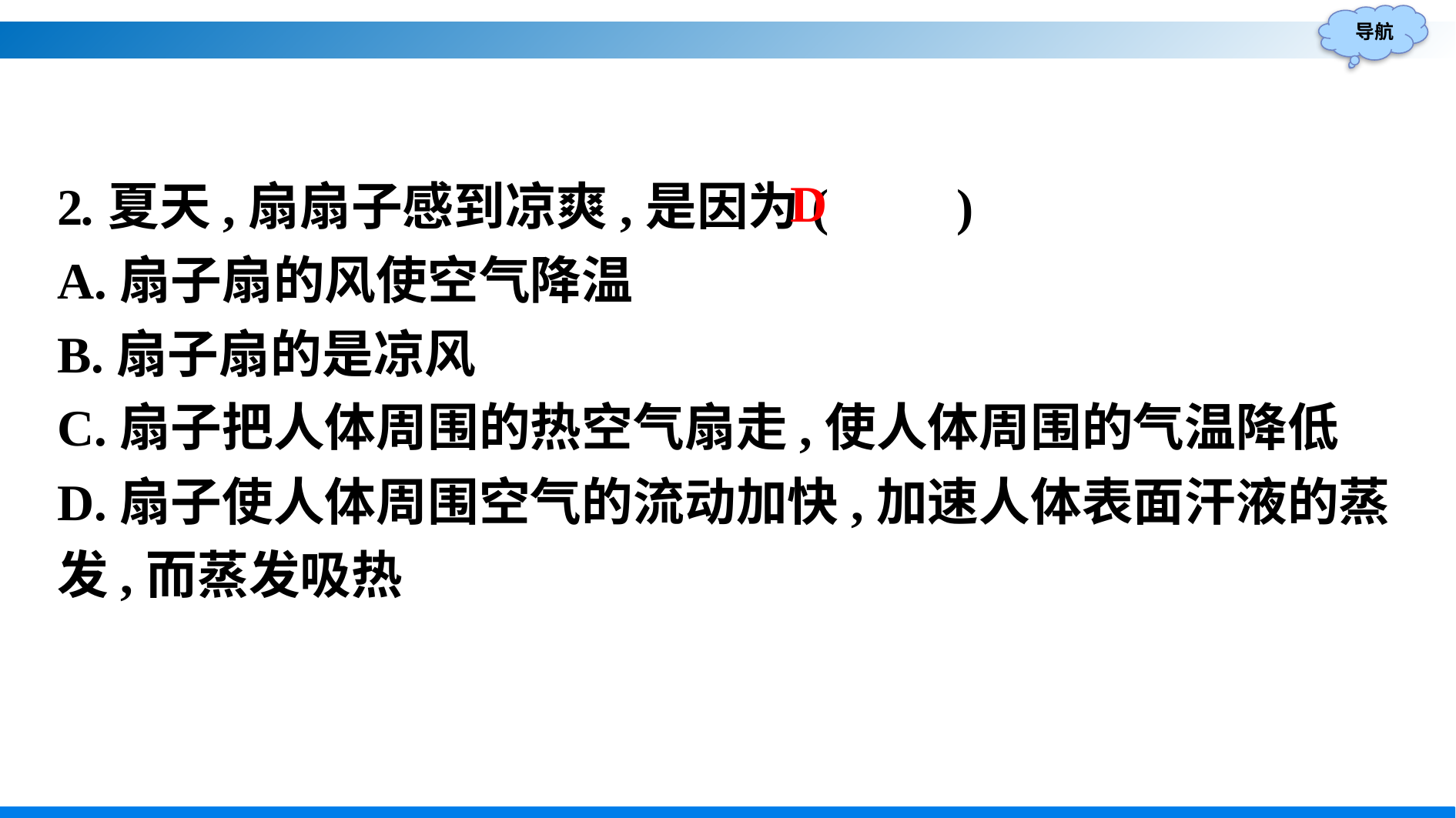

2.夏天,扇扇子感到凉爽,是因为(　　)
A.扇子扇的风使空气降温
B.扇子扇的是凉风
C.扇子把人体周围的热空气扇走,使人体周围的气温降低
D.扇子使人体周围空气的流动加快,加速人体表面汗液的蒸发,而蒸发吸热
D